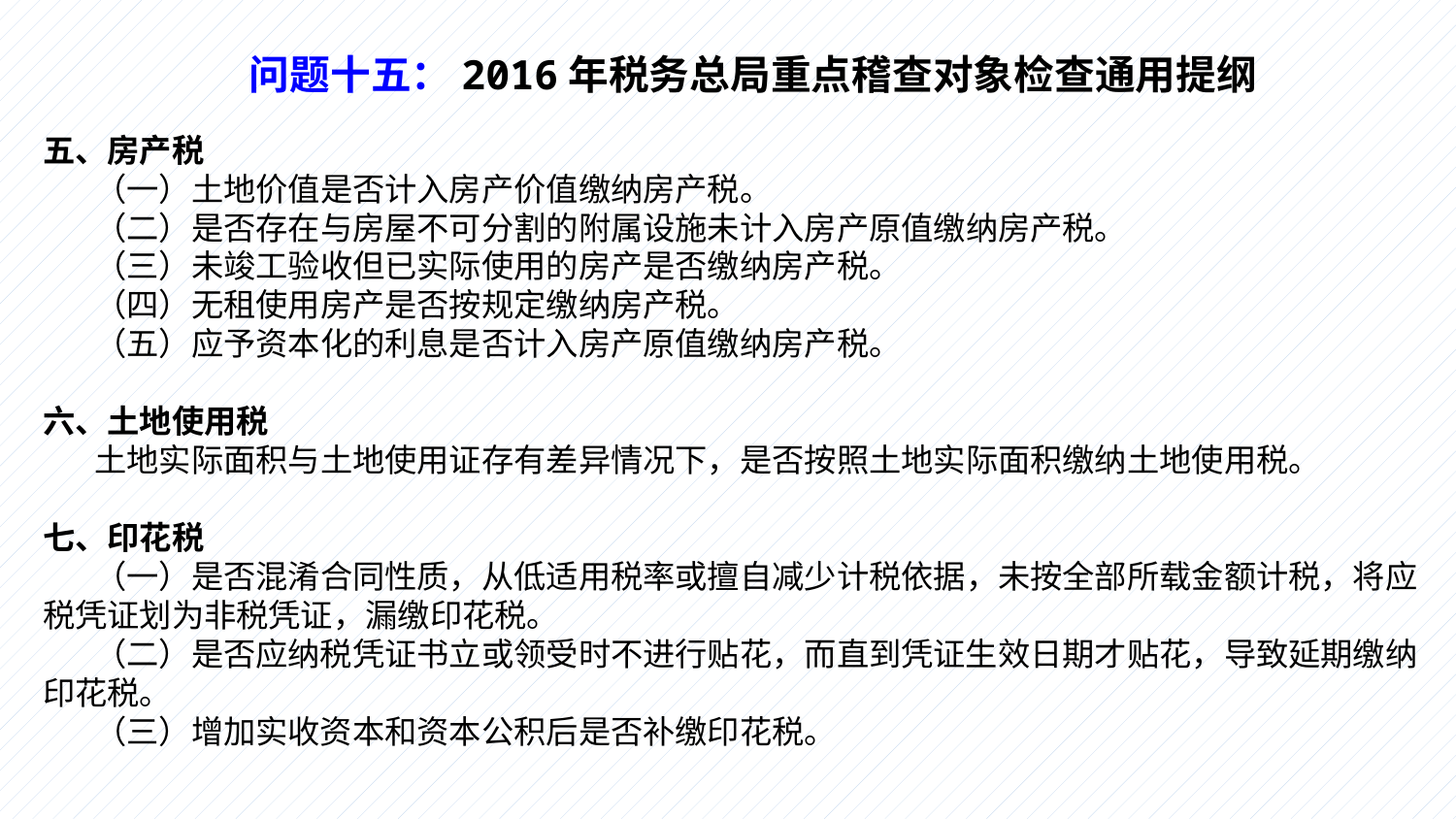

问题十五：2016年税务总局重点稽查对象检查通用提纲
五、房产税
      （一）土地价值是否计入房产价值缴纳房产税。
      （二）是否存在与房屋不可分割的附属设施未计入房产原值缴纳房产税。
      （三）未竣工验收但已实际使用的房产是否缴纳房产税。
      （四）无租使用房产是否按规定缴纳房产税。
      （五）应予资本化的利息是否计入房产原值缴纳房产税。

六、土地使用税
      土地实际面积与土地使用证存有差异情况下，是否按照土地实际面积缴纳土地使用税。

七、印花税
      （一）是否混淆合同性质，从低适用税率或擅自减少计税依据，未按全部所载金额计税，将应税凭证划为非税凭证，漏缴印花税。
      （二）是否应纳税凭证书立或领受时不进行贴花，而直到凭证生效日期才贴花，导致延期缴纳印花税。
      （三）增加实收资本和资本公积后是否补缴印花税。